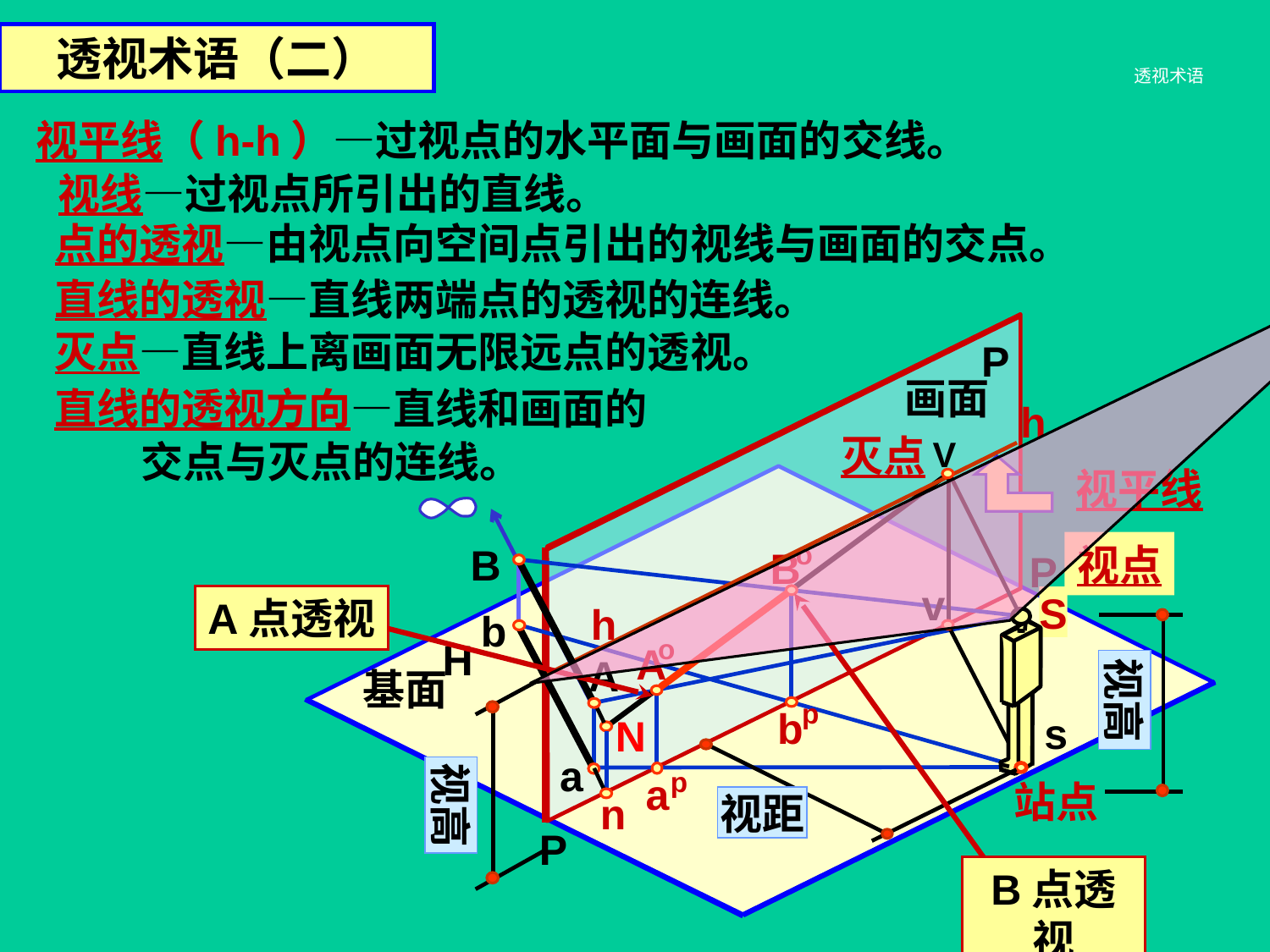

透视术语（二）
# 透视术语
视平线（h-h）—过视点的水平面与画面的交线。
视线—过视点所引出的直线。
点的透视—由视点向空间点引出的视线与画面的交点。
直线的透视—直线两端点的透视的连线。

P
画面
P
P
灭点—直线上离画面无限远点的透视。
直线的透视方向—直线和画面的
        交点与灭点的连线。
h

h
灭点
V

视平线

H
基面

v

B

A

视点
S

o
B

b

a

A点透视

B点透视

视高

o
A

视高

p
b

N

n

s
站点

视距

p
a